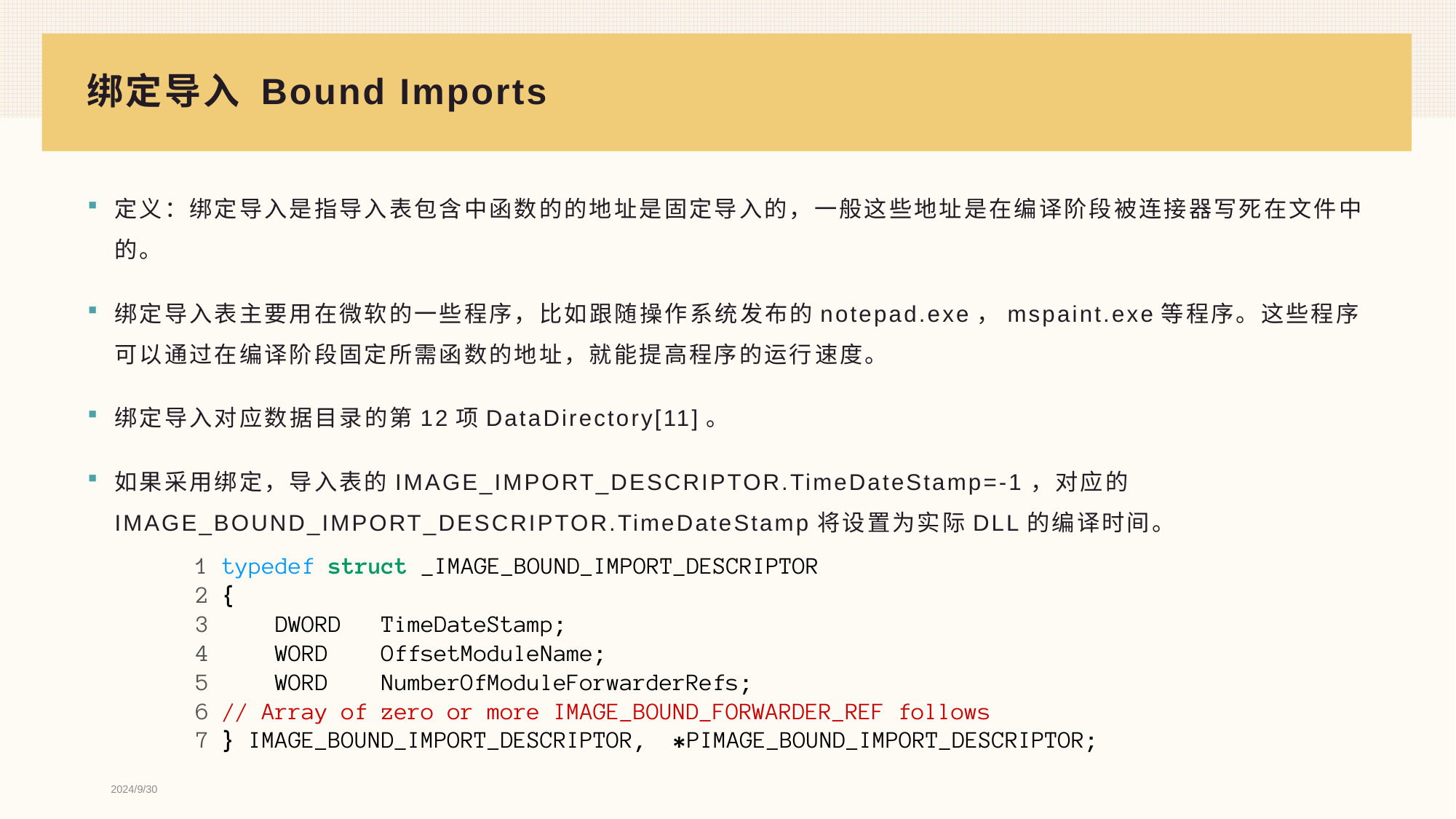

# 绑定导入 Bound Imports
定义：绑定导入是指导入表包含中函数的的地址是固定导入的，一般这些地址是在编译阶段被连接器写死在文件中的。
绑定导入表主要用在微软的一些程序，比如跟随操作系统发布的notepad.exe，mspaint.exe等程序。这些程序可以通过在编译阶段固定所需函数的地址，就能提高程序的运行速度。
绑定导入对应数据目录的第12项DataDirectory[11]。
如果采用绑定，导入表的IMAGE_IMPORT_DESCRIPTOR.TimeDateStamp=-1，对应的IMAGE_BOUND_IMPORT_DESCRIPTOR.TimeDateStamp将设置为实际DLL的编译时间。
 1 typedef struct _IMAGE_BOUND_IMPORT_DESCRIPTOR
 2 {
 3     DWORD   TimeDateStamp;
 4     WORD    OffsetModuleName;
 5     WORD    NumberOfModuleForwarderRefs;
 6 // Array of zero or more IMAGE_BOUND_FORWARDER_REF follows
 7 } IMAGE_BOUND_IMPORT_DESCRIPTOR,  *PIMAGE_BOUND_IMPORT_DESCRIPTOR;
2024/9/30